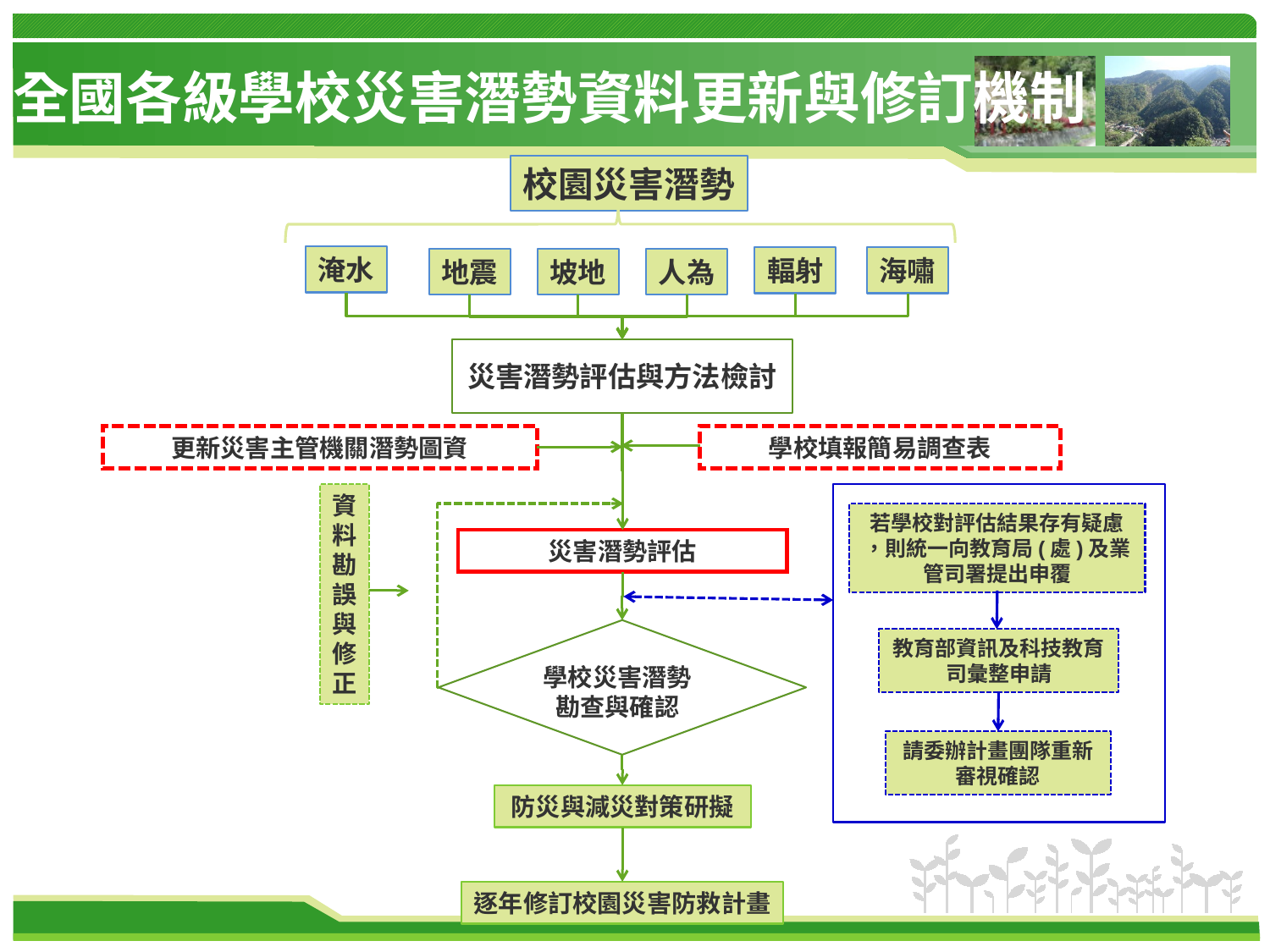

# 全國各級學校災害潛勢資料更新與修訂機制

校園災害潛勢
淹水
輻射
海嘯
地震
坡地
人為
災害潛勢評估與方法檢討
更新災害主管機關潛勢圖資
學校填報簡易調查表

若學校對評估結果存有疑慮
，則統一向教育局(處)及業管司署提出申覆
教育部資訊及科技教育司彙整申請
請委辦計畫團隊重新審視確認
資料勘誤與修正
災害潛勢評估

學校災害潛勢
勘查與確認
防災與減災對策研擬
逐年修訂校園災害防救計畫